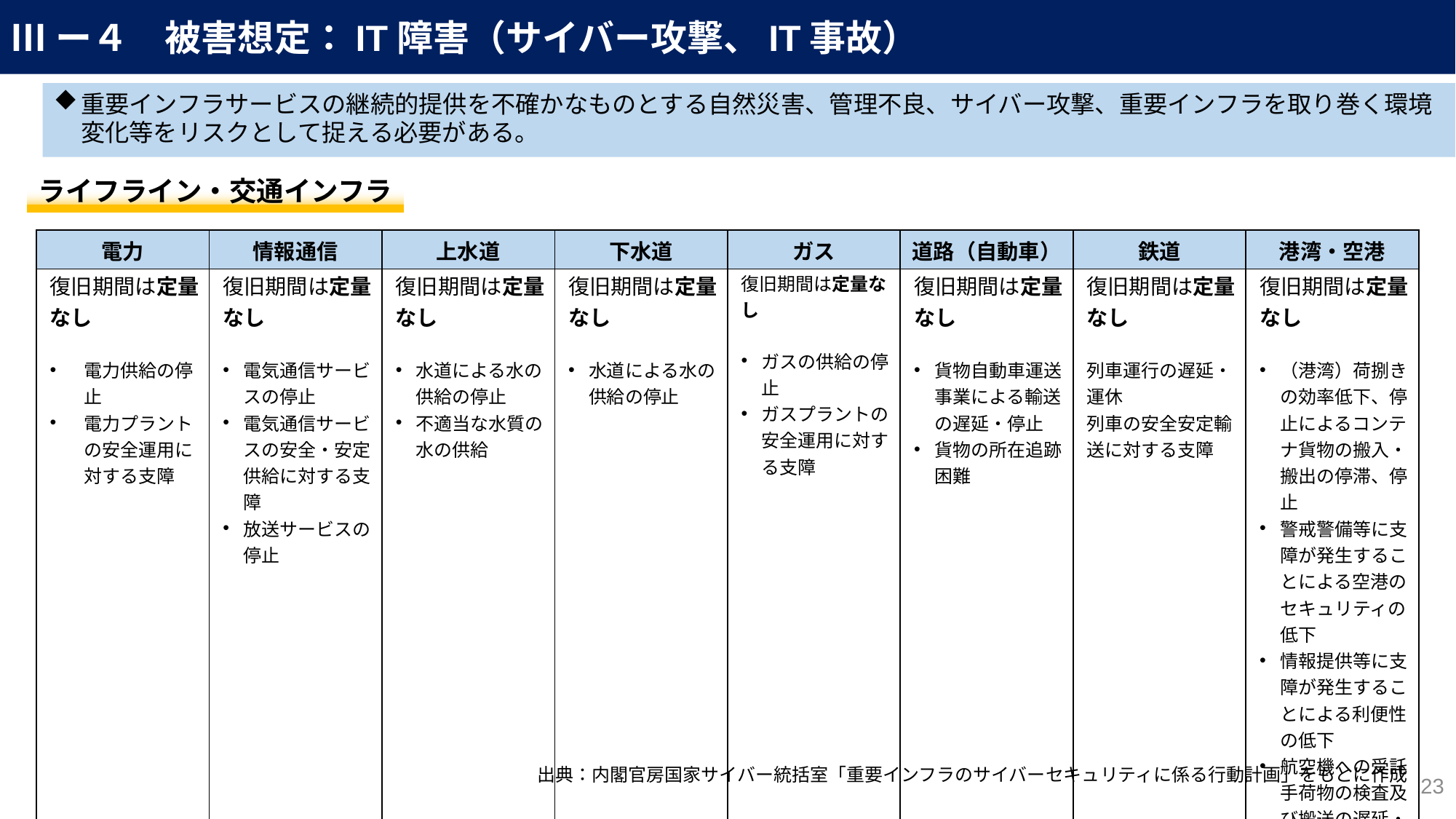

Ⅲー４　被害想定：IT障害（サイバー攻撃、IT事故）
重要インフラサービスの継続的提供を不確かなものとする自然災害、管理不良、サイバー攻撃、重要インフラを取り巻く環境変化等をリスクとして捉える必要がある。
| ライフライン・交通インフラ |
| --- |
| 電力 | 情報通信 | 上水道 | 下水道 | ガス | 道路（自動車） | 鉄道 | 港湾・空港 |
| --- | --- | --- | --- | --- | --- | --- | --- |
| 復旧期間は定量なし 電力供給の停止 電力プラントの安全運用に対する支障 | 復旧期間は定量なし 電気通信サービスの停止 電気通信サービスの安全・安定供給に対する支障 放送サービスの停止 | 復旧期間は定量なし 水道による水の供給の停止 不適当な水質の水の供給 | 復旧期間は定量なし 水道による水の供給の停止 | 復旧期間は定量なし ガスの供給の停止 ガスプラントの安全運用に対する支障 | 復旧期間は定量なし 貨物自動車運送事業による輸送の遅延・停止 貨物の所在追跡困難 | 復旧期間は定量なし 列車運行の遅延・運休 列車の安全安定輸送に対する支障 | 復旧期間は定量なし （港湾）荷捌きの効率低下、停止によるコンテナ貨物の搬入・搬出の停滞、停止 警戒警備等に支障が発生することによる空港のセキュリティの低下 情報提供等に支障が発生することによる利便性の低下 航空機への受託手荷物の検査及び搬送の遅延・停止 |
出典：内閣官房国家サイバー統括室「重要インフラのサイバーセキュリティに係る行動計画」をもとに作成
23